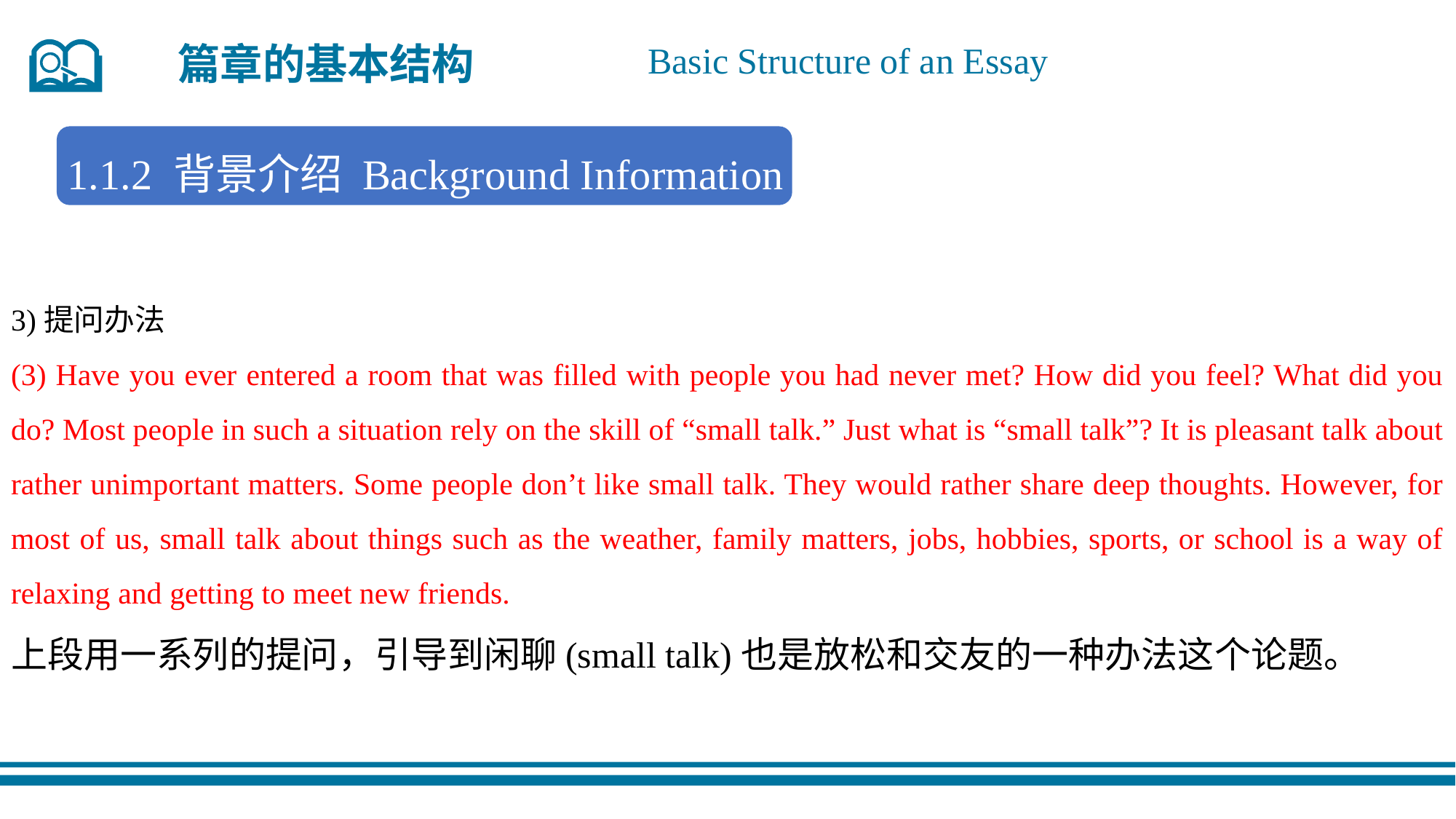

篇章的基本结构
Basic Structure of an Essay

1.1.2 背景介绍 Background Information
3)提问办法
(3) Have you ever entered a room that was filled with people you had never met? How did you feel? What did you do? Most people in such a situation rely on the skill of “small talk.” Just what is “small talk”? It is pleasant talk about rather unimportant matters. Some people don’t like small talk. They would rather share deep thoughts. However, for most of us, small talk about things such as the weather, family matters, jobs, hobbies, sports, or school is a way of relaxing and getting to meet new friends.
上段用一系列的提问，引导到闲聊(small talk)也是放松和交友的一种办法这个论题。